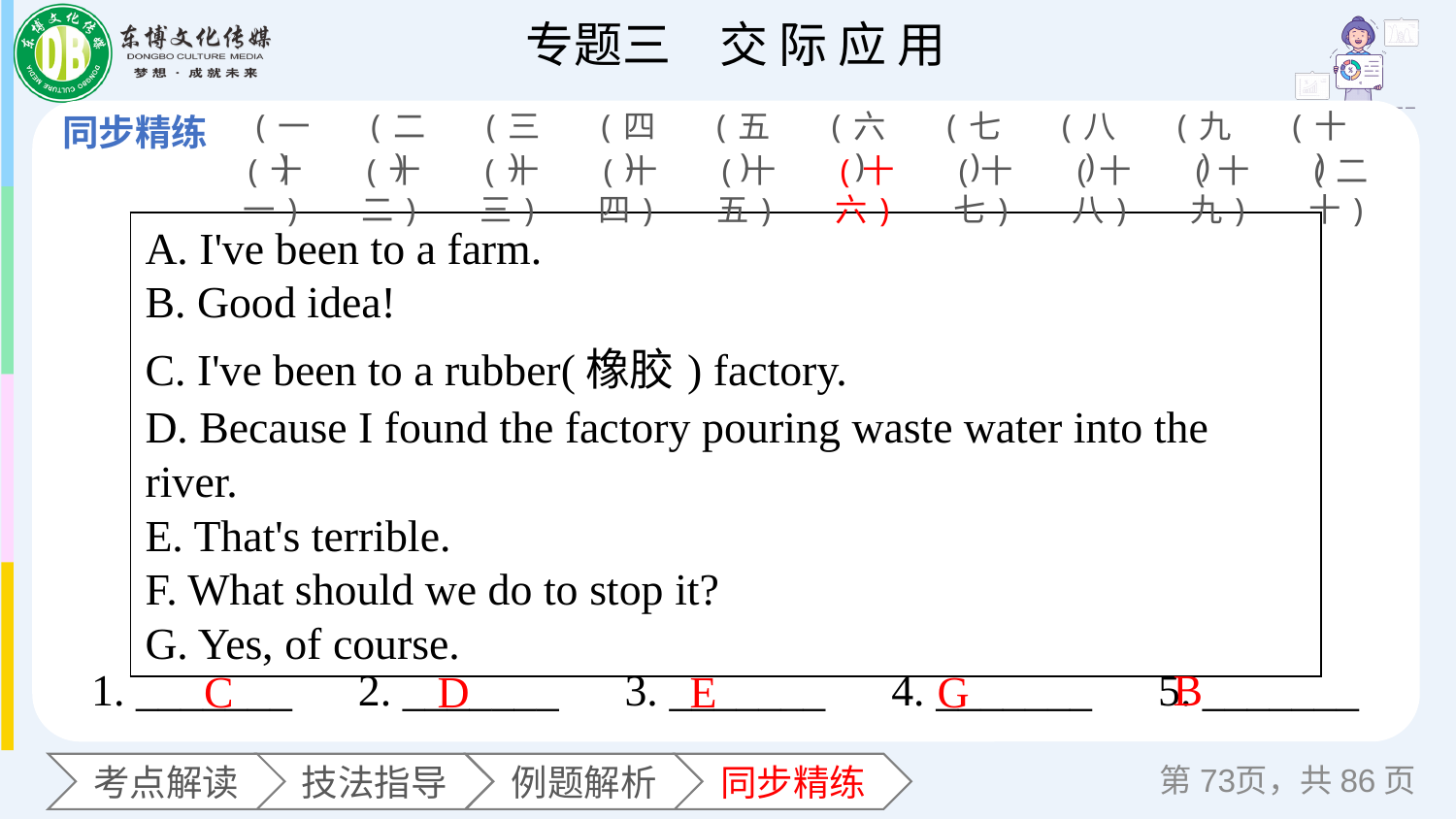

(一)
(二)
(三)
(四)
(五)
(六)
(七)
(八)
(九)
(十)
(十一)
(十二)
(十三)
(十四)
(十五)
(十六)
(十七)
(十八)
(十九)
(二十)
| A. I've been to a farm. B. Good idea! C. I've been to a rubber(橡胶) factory. D. Because I found the factory pouring waste water into the river. E. That's terrible. F. What should we do to stop it? G. Yes, of course. |
| --- |
1. _______　2. _______　3. _______　4. _______　5. _______
B
C
D
E
G
第73页，共86页